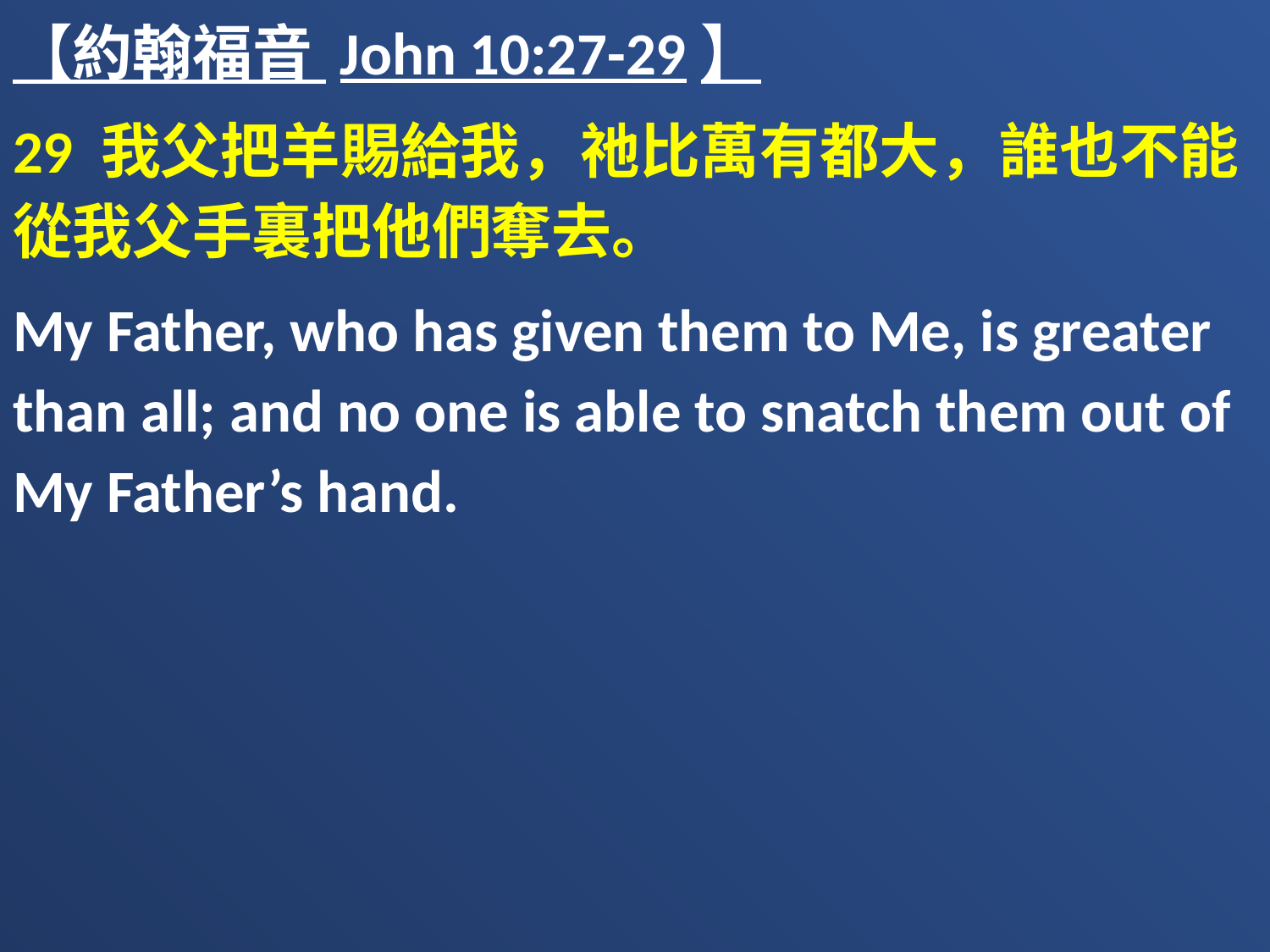

【約翰福音 John 10:27-29】
29 我父把羊賜給我，祂比萬有都大，誰也不能從我父手裏把他們奪去。
My Father, who has given them to Me, is greater than all; and no one is able to snatch them out of My Father’s hand.